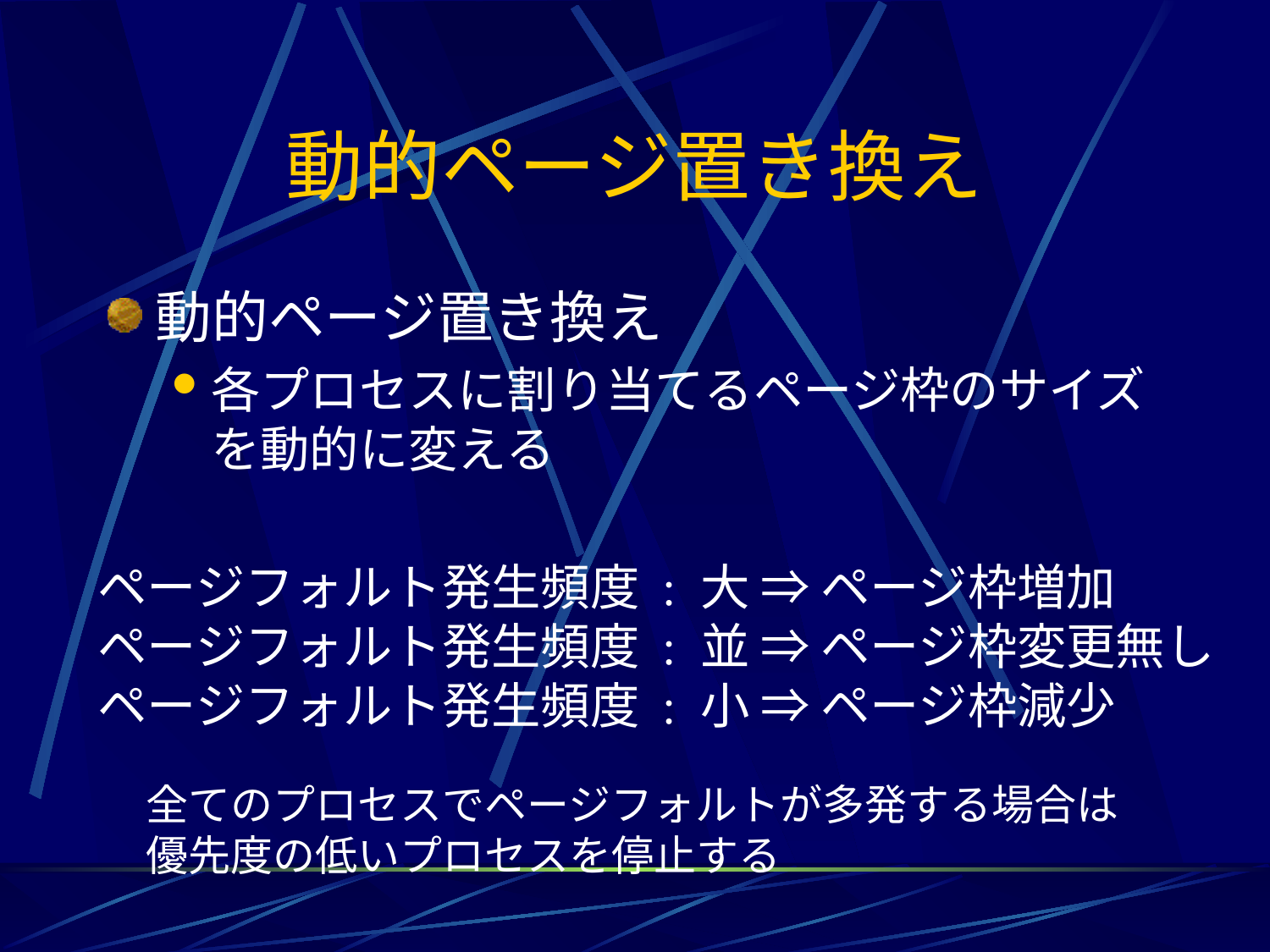

# 動的ページ置き換え
動的ページ置き換え
各プロセスに割り当てるページ枠のサイズを動的に変える
ページフォルト発生頻度 : 大 ⇒ ページ枠増加
ページフォルト発生頻度 : 並 ⇒ ページ枠変更無し
ページフォルト発生頻度 : 小 ⇒ ページ枠減少
全てのプロセスでページフォルトが多発する場合は
優先度の低いプロセスを停止する